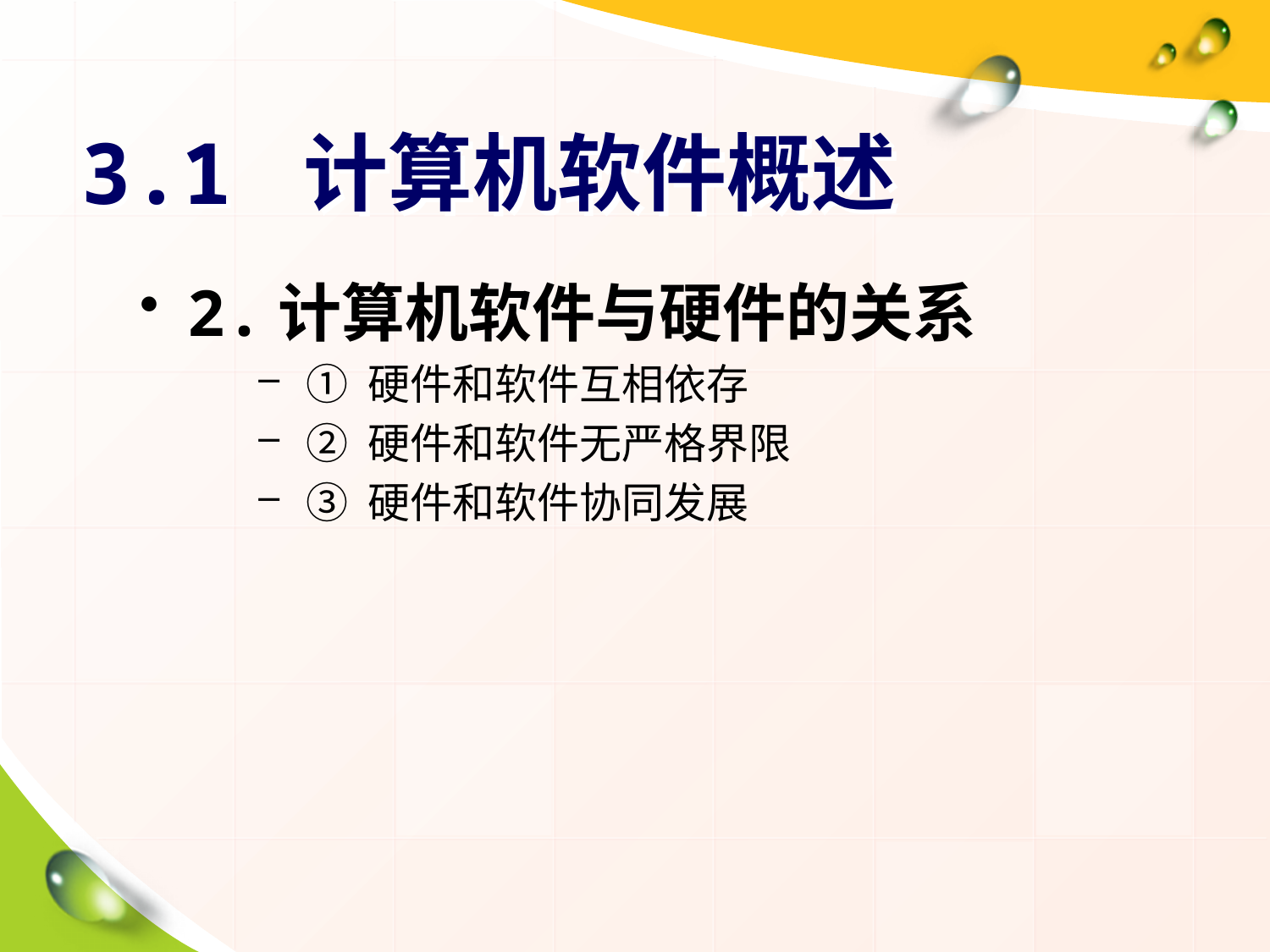

# 3.1 计算机软件概述
2.计算机软件与硬件的关系
① 硬件和软件互相依存
② 硬件和软件无严格界限
③ 硬件和软件协同发展